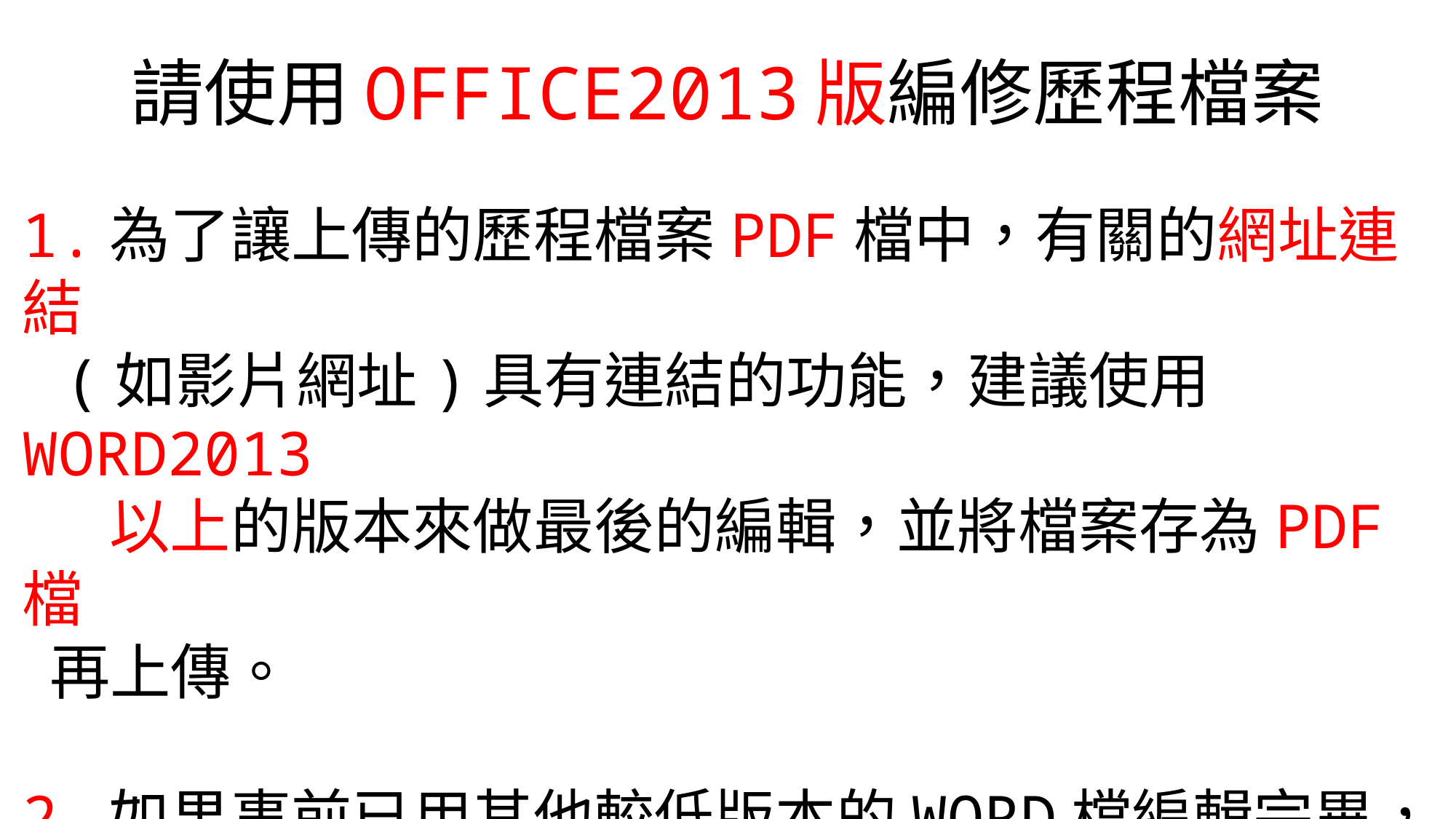

# 請使用OFFICE2013版編修歷程檔案
1.為了讓上傳的歷程檔案PDF檔中，有關的網址連結
  (如影片網址)具有連結的功能，建議使用WORD2013
  以上的版本來做最後的編輯，並將檔案存為PDF檔
  再上傳。

2.如果事前已用其他較低版本的WORD檔編輯完畢，只
  要將檔案在2013版WORD中重新開啟，並存成PDF檔，
  亦可保持網路連結功能。